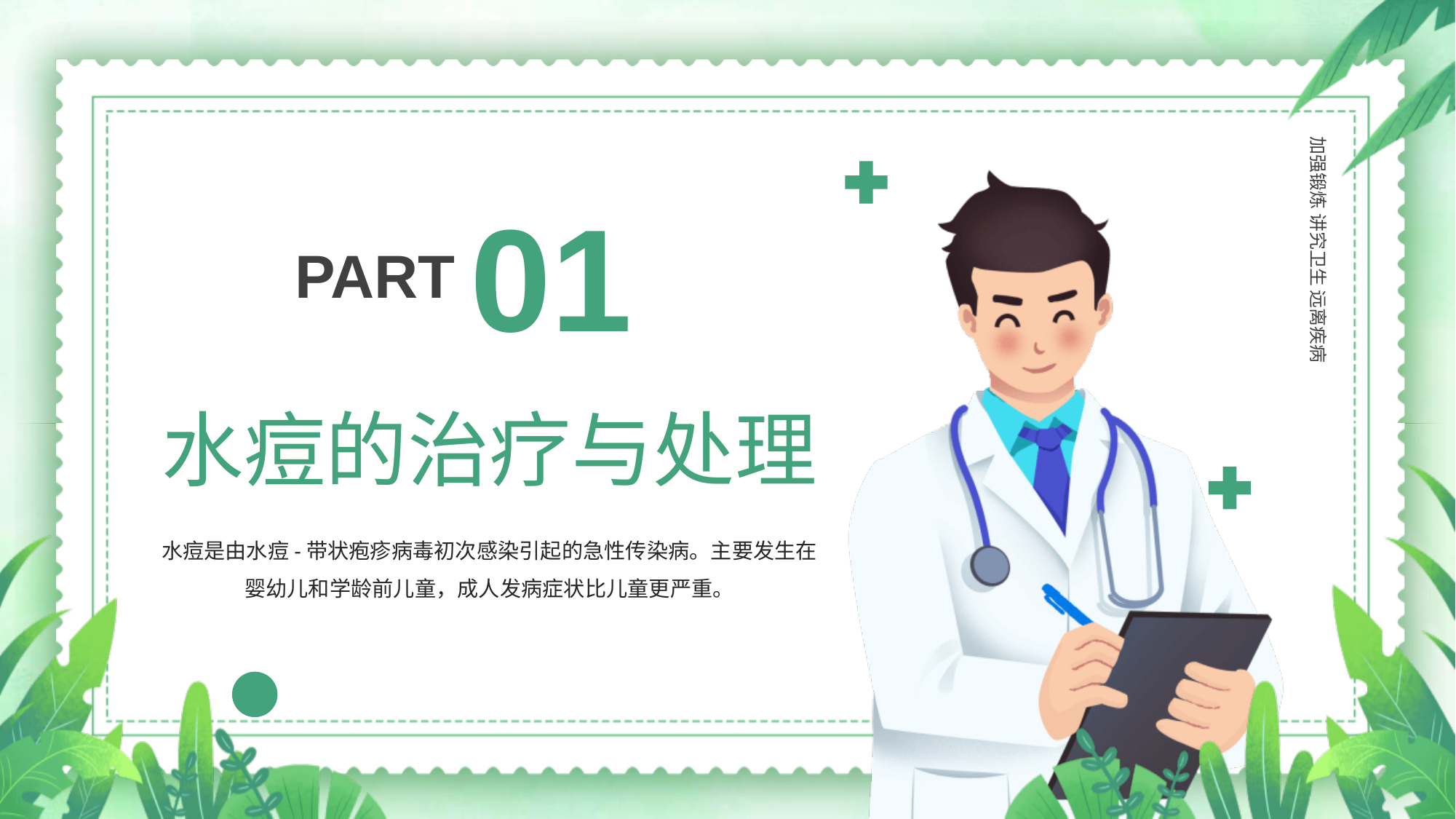

加强锻炼 讲究卫生 远离疾病
https://www.ypppt.com/

01
PART
水痘的治疗与处理

水痘是由水痘-带状疱疹病毒初次感染引起的急性传染病。主要发生在婴幼儿和学龄前儿童，成人发病症状比儿童更严重。